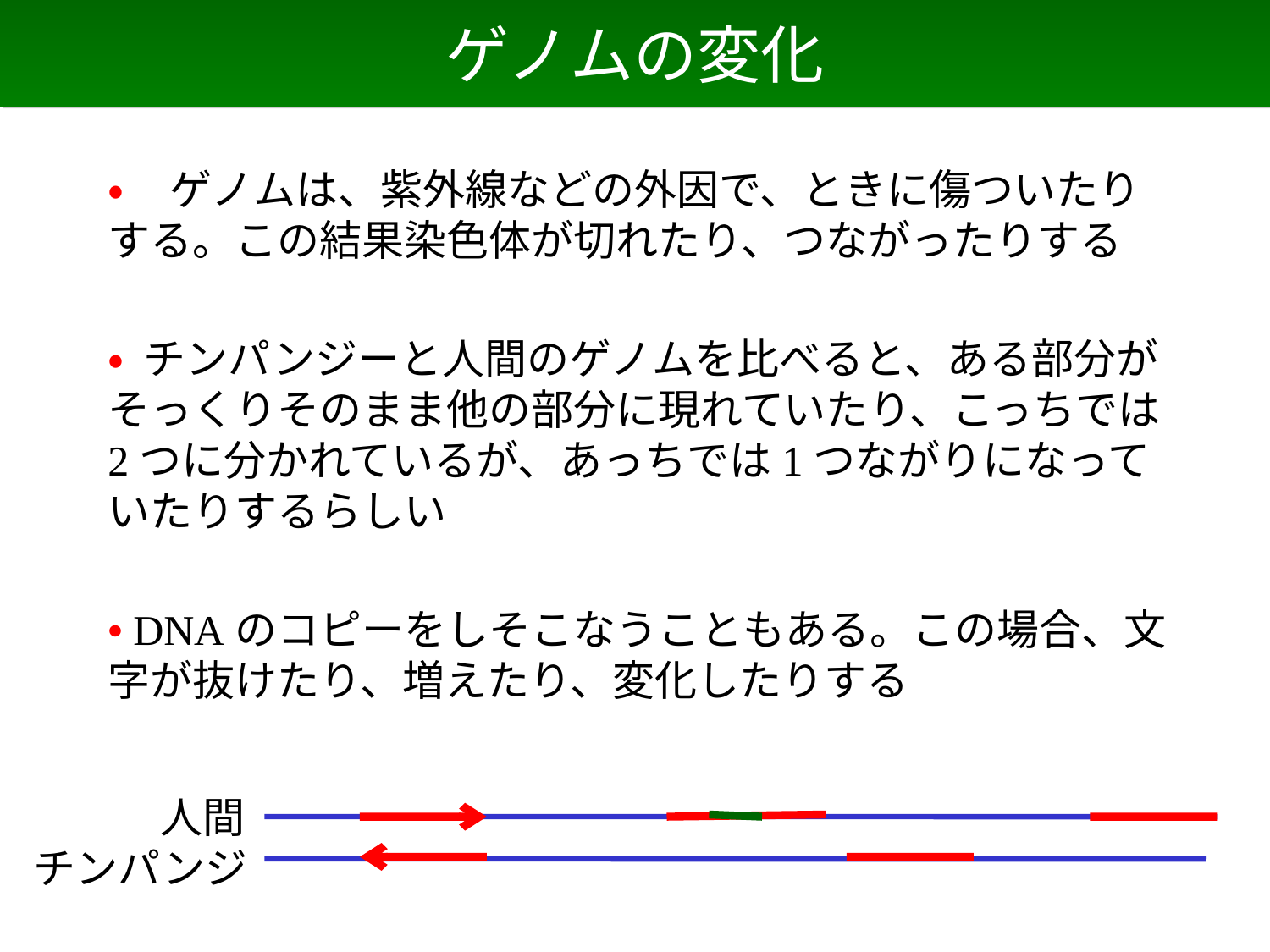

# ゲノムの変化
• ゲノムは、紫外線などの外因で、ときに傷ついたりする。この結果染色体が切れたり、つながったりする

• チンパンジーと人間のゲノムを比べると、ある部分がそっくりそのまま他の部分に現れていたり、こっちでは2つに分かれているが、あっちでは1つながりになっていたりするらしい

• DNAのコピーをしそこなうこともある。この場合、文字が抜けたり、増えたり、変化したりする
　　　人間
チンパンジ